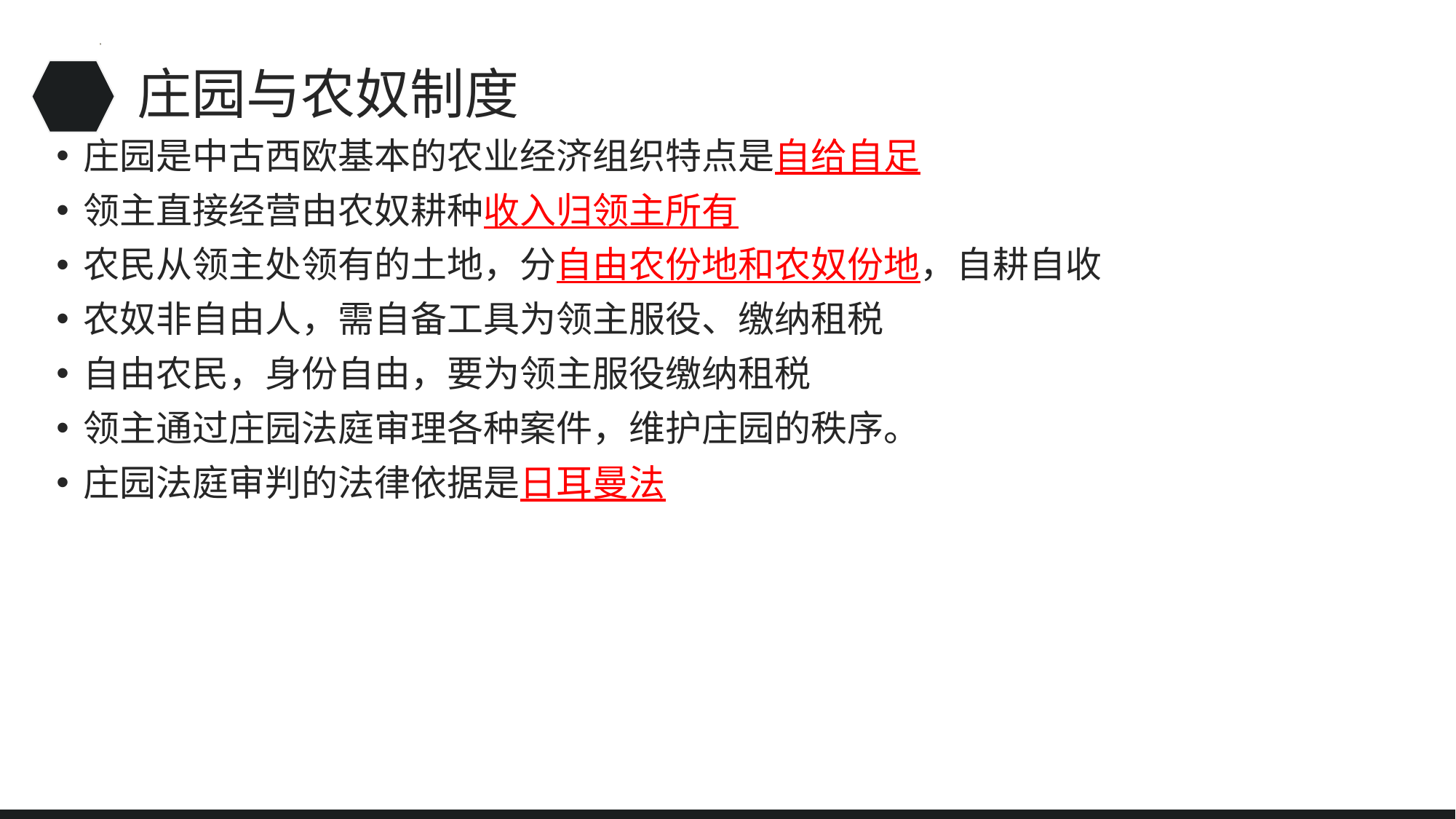

# 庄园与农奴制度
庄园是中古西欧基本的农业经济组织特点是自给自足
领主直接经营由农奴耕种收入归领主所有
农民从领主处领有的土地，分自由农份地和农奴份地，自耕自收
农奴非自由人，需自备工具为领主服役、缴纳租税
自由农民，身份自由，要为领主服役缴纳租税
领主通过庄园法庭审理各种案件，维护庄园的秩序。
庄园法庭审判的法律依据是日耳曼法